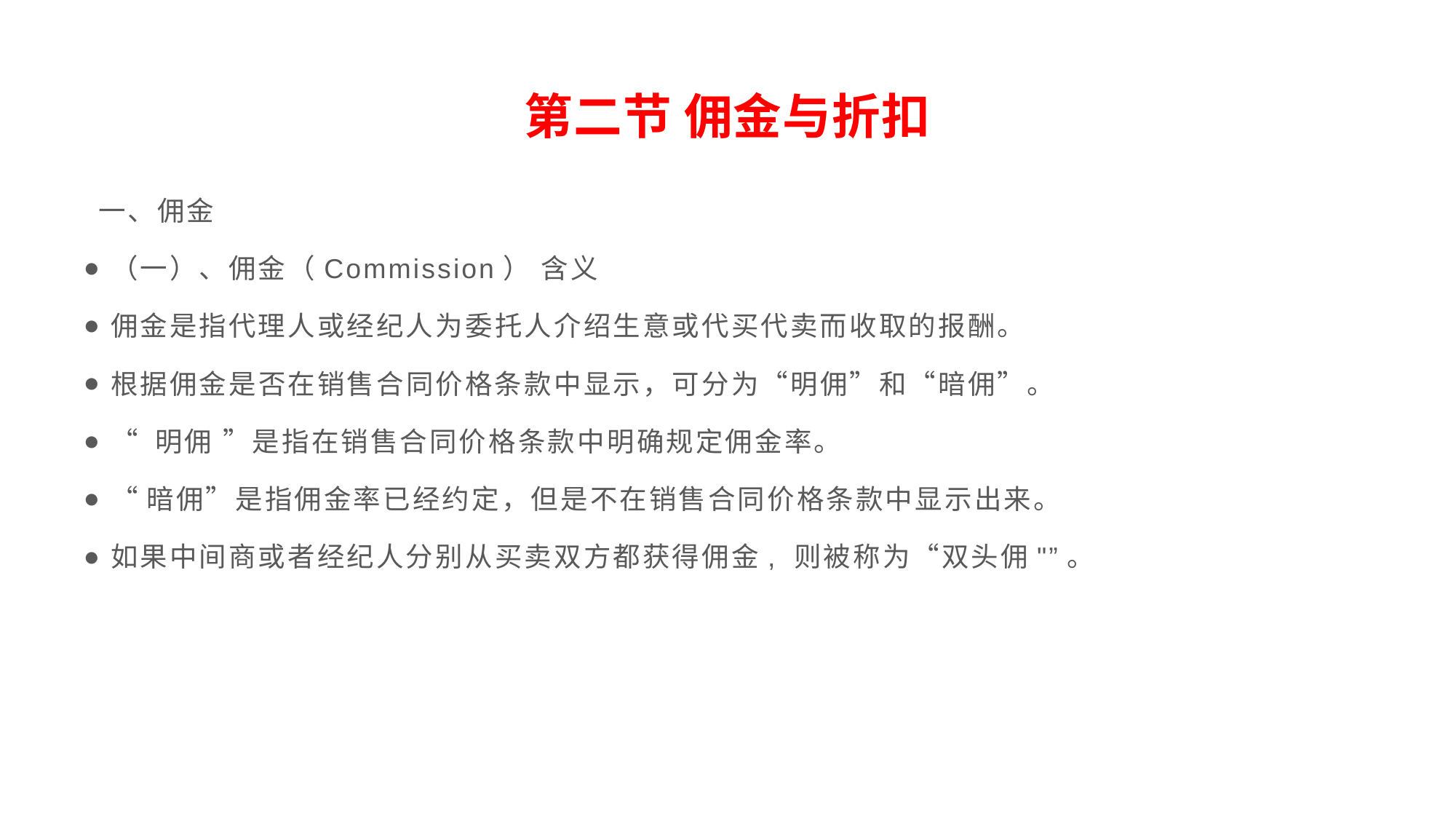

# 第二节 佣金与折扣
 一、佣金
（一）、佣金（Commission） 含义
佣金是指代理人或经纪人为委托人介绍生意或代买代卖而收取的报酬。
根据佣金是否在销售合同价格条款中显示，可分为“明佣”和“暗佣”。
“ 明佣 ”是指在销售合同价格条款中明确规定佣金率。
“暗佣”是指佣金率已经约定，但是不在销售合同价格条款中显示出来。
如果中间商或者经纪人分别从买卖双方都获得佣金, 则被称为“双头佣"”。

12